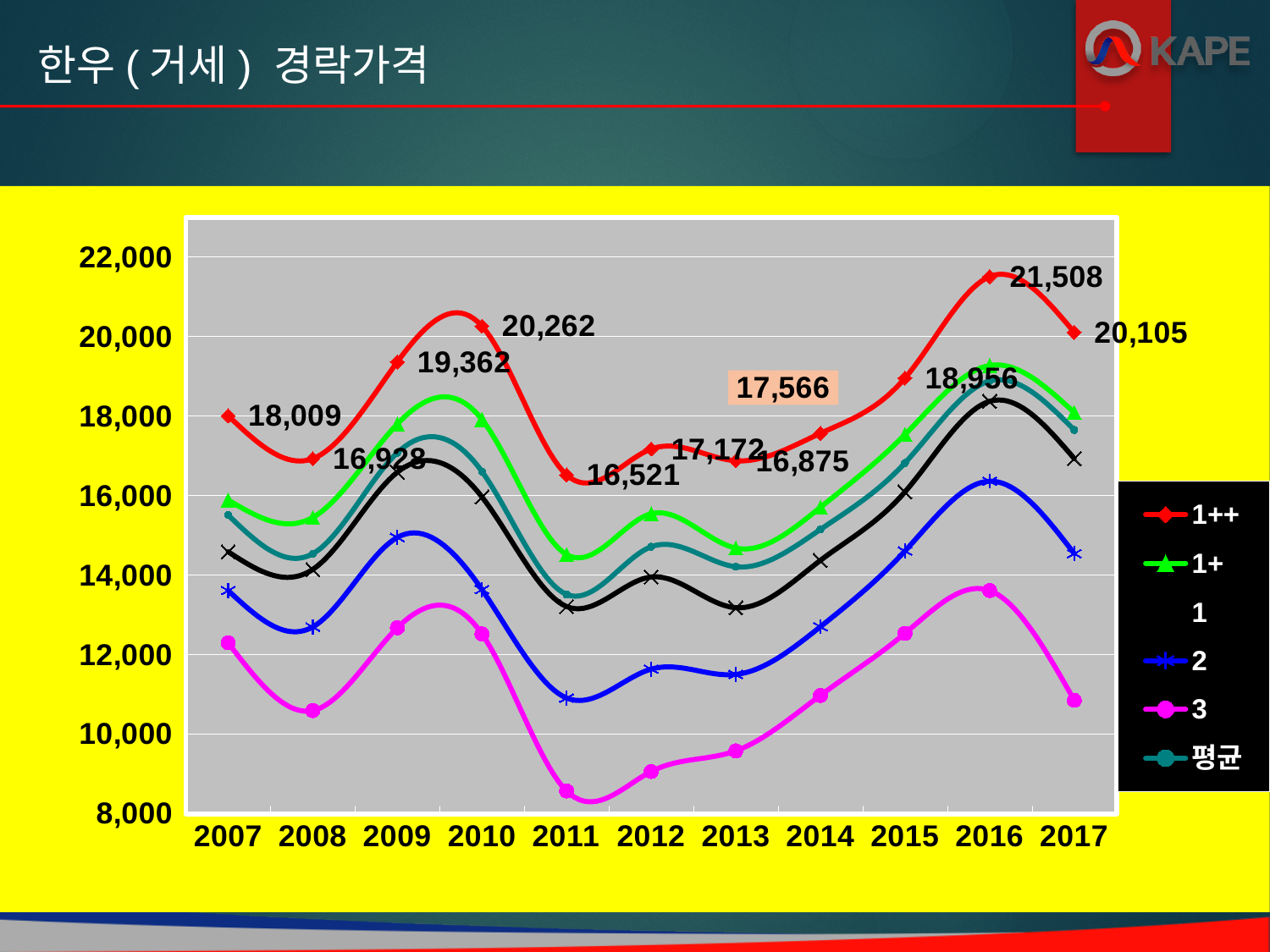

한우(거세) 경락가격

### Chart

| Category | 1++ | 1+ | 1 | 2 | 3 | 평균 |
|---|---|---|---|---|---|---|
| 2007 | 18009.0 | 15889.0 | 14586.0 | 13611.0 | 12296.0 | 15510.0 |
| 2008 | 16928.0 | 15448.0 | 14141.0 | 12694.0 | 10591.0 | 14536.0 |
| 2009 | 19362.0 | 17801.0 | 16588.0 | 14948.0 | 12673.0 | 17078.0 |
| 2010 | 20262.0 | 17914.0 | 15966.0 | 13634.0 | 12519.0 | 16605.0 |
| 2011 | 16521.0 | 14514.0 | 13208.0 | 10907.0 | 8569.0 | 13512.0 |
| 2012 | 17172.0 | 15543.0 | 13952.0 | 11634.0 | 9059.0 | 14713.0 |
| 2013 | 16875.0 | 14679.0 | 13178.0 | 11500.0 | 9578.0 | 14209.0 |
| 2014 | 17566.0 | 15705.0 | 14369.0 | 12701.0 | 10973.0 | 15149.0 |
| 2015 | 18956.0 | 17536.0 | 16093.0 | 14606.0 | 12534.0 | 16822.0 |
| 2016 | 21508.0 | 19273.0 | 18371.0 | 16362.0 | 13610.0 | 18882.0 |
| 2017 | 20105.0 | 18087.0 | 16930.0 | 14540.0 | 10850.0 | 17650.0 |